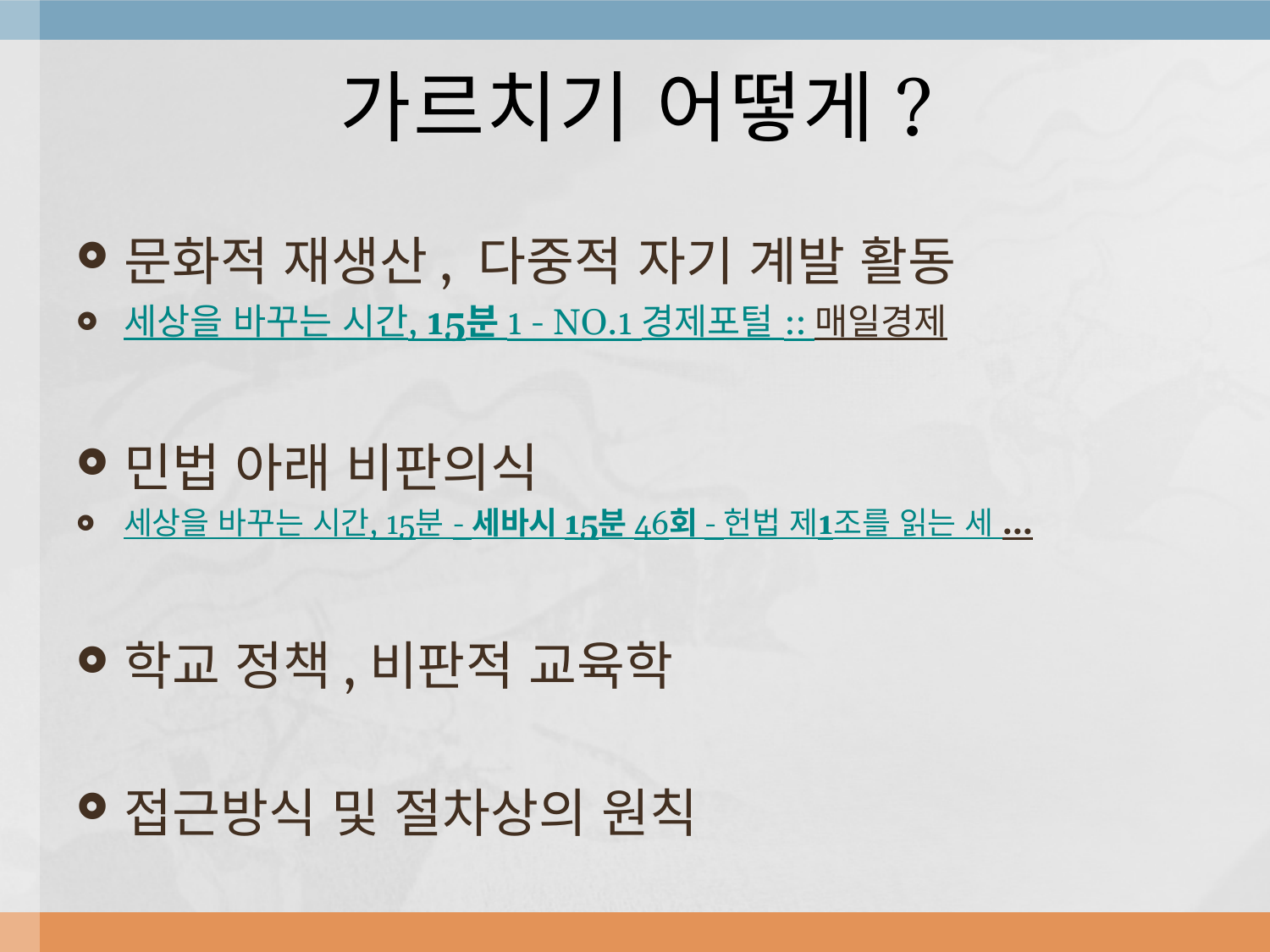

# 가르치기 어떻게?
문화적 재생산, 다중적 자기 계발 활동
세상을 바꾸는 시간, 15분 1 - NO.1 경제포털 :: 매일경제

민법 아래 비판의식
세상을 바꾸는 시간, 15분 - 세바시 15분 46회 - 헌법 제1조를 읽는 세 ...

학교 정책,비판적 교육학

접근방식 및 절차상의 원칙